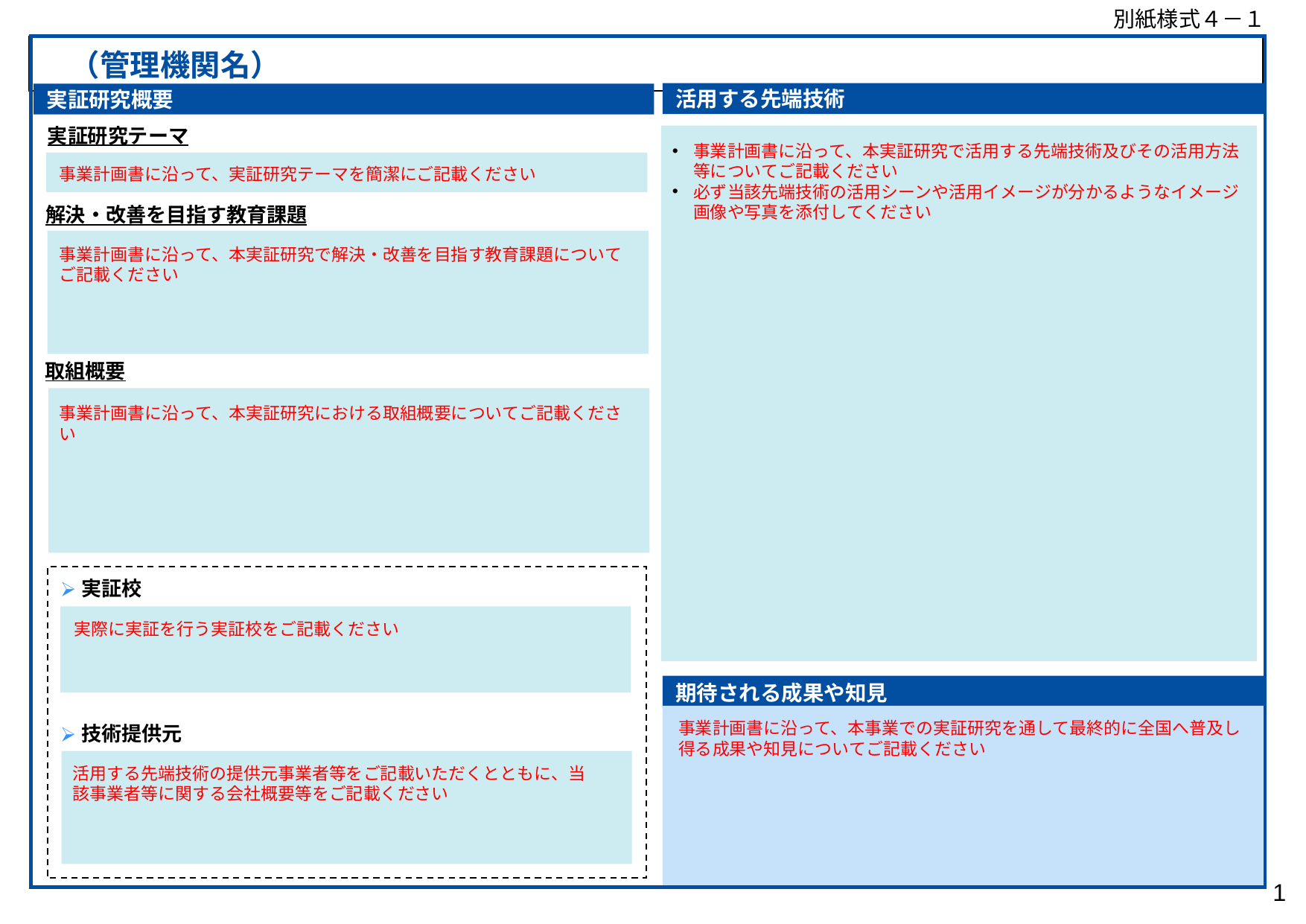

別紙様式４－１

| （管理機関名） |
| --- |
活用する先端技術
実証研究概要

実証研究テーマ

事業計画書に沿って、本実証研究で活用する先端技術及びその活用方法等についてご記載ください
必ず当該先端技術の活用シーンや活用イメージが分かるようなイメージ画像や写真を添付してください

事業計画書に沿って、実証研究テーマを簡潔にご記載ください
解決・改善を目指す教育課題

事業計画書に沿って、本実証研究で解決・改善を目指す教育課題についてご記載ください
取組概要

事業計画書に沿って、本実証研究における取組概要についてご記載ください
実証校

技術提供元

実際に実証を行う実証校をご記載ください
期待される成果や知見

事業計画書に沿って、本事業での実証研究を通して最終的に全国へ普及し得る成果や知見についてご記載ください

活用する先端技術の提供元事業者等をご記載いただくとともに、当該事業者等に関する会社概要等をご記載ください